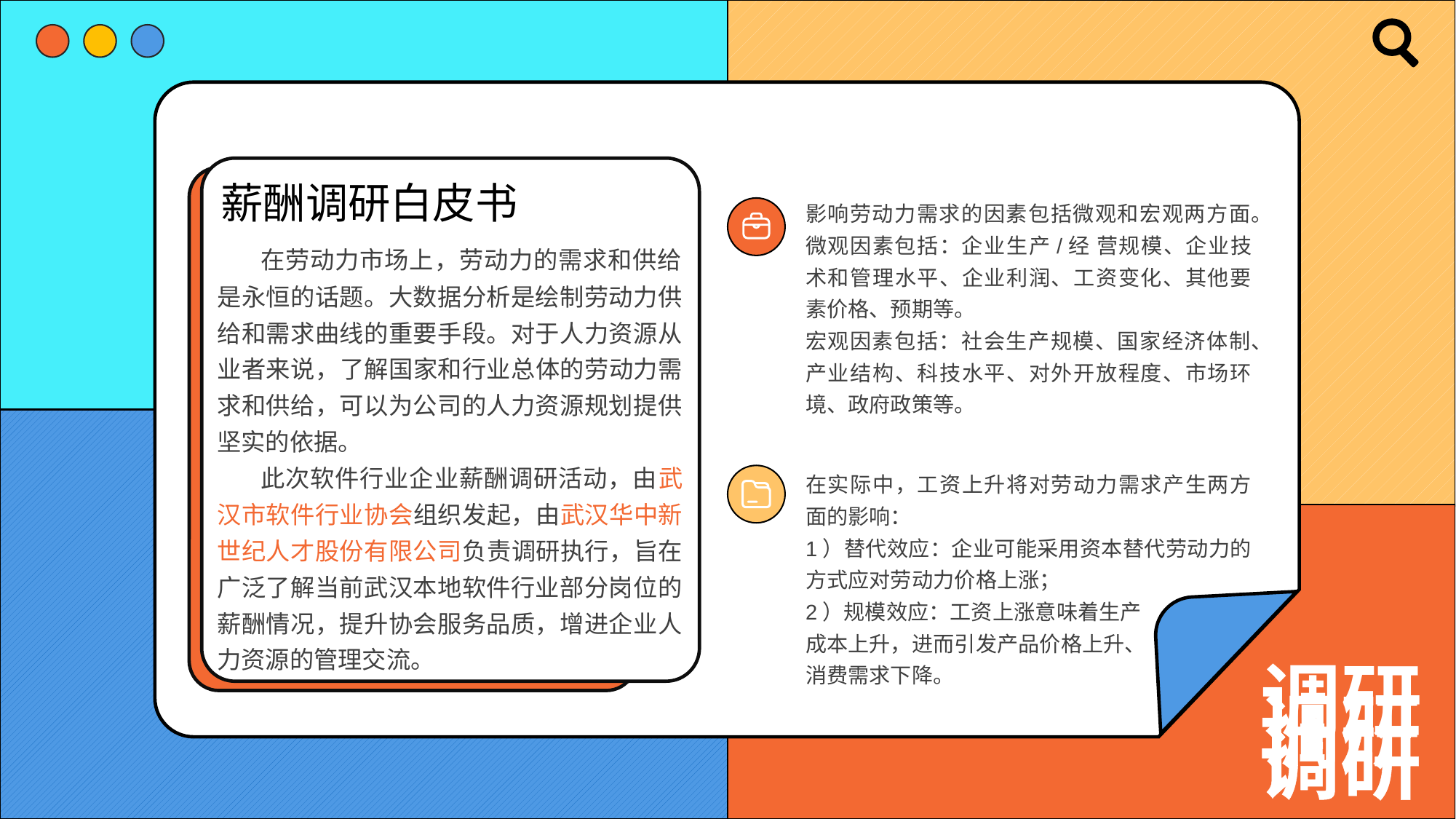

薪酬调研白皮书
影响劳动力需求的因素包括微观和宏观两方面。微观因素包括：企业生产/经 营规模、企业技术和管理水平、企业利润、工资变化、其他要素价格、预期等。
宏观因素包括：社会生产规模、国家经济体制、产业结构、科技水平、对外开放程度、市场环境、政府政策等。

      在劳动力市场上，劳动力的需求和供给是永恒的话题。大数据分析是绘制劳动力供给和需求曲线的重要手段。对于人力资源从业者来说，了解国家和行业总体的劳动力需求和供给，可以为公司的人力资源规划提供坚实的依据。
      此次软件行业企业薪酬调研活动，由武汉市软件行业协会组织发起，由武汉华中新世纪人才股份有限公司负责调研执行，旨在广泛了解当前武汉本地软件行业部分岗位的薪酬情况，提升协会服务品质，增进企业人力资源的管理交流。
在实际中，工资上升将对劳动力需求产生两方面的影响：
1）替代效应：企业可能采用资本替代劳动力的方式应对劳动力价格上涨；
2）规模效应：工资上涨意味着生产
成本上升，进而引发产品价格上升、
消费需求下降。

调研
调研
调研